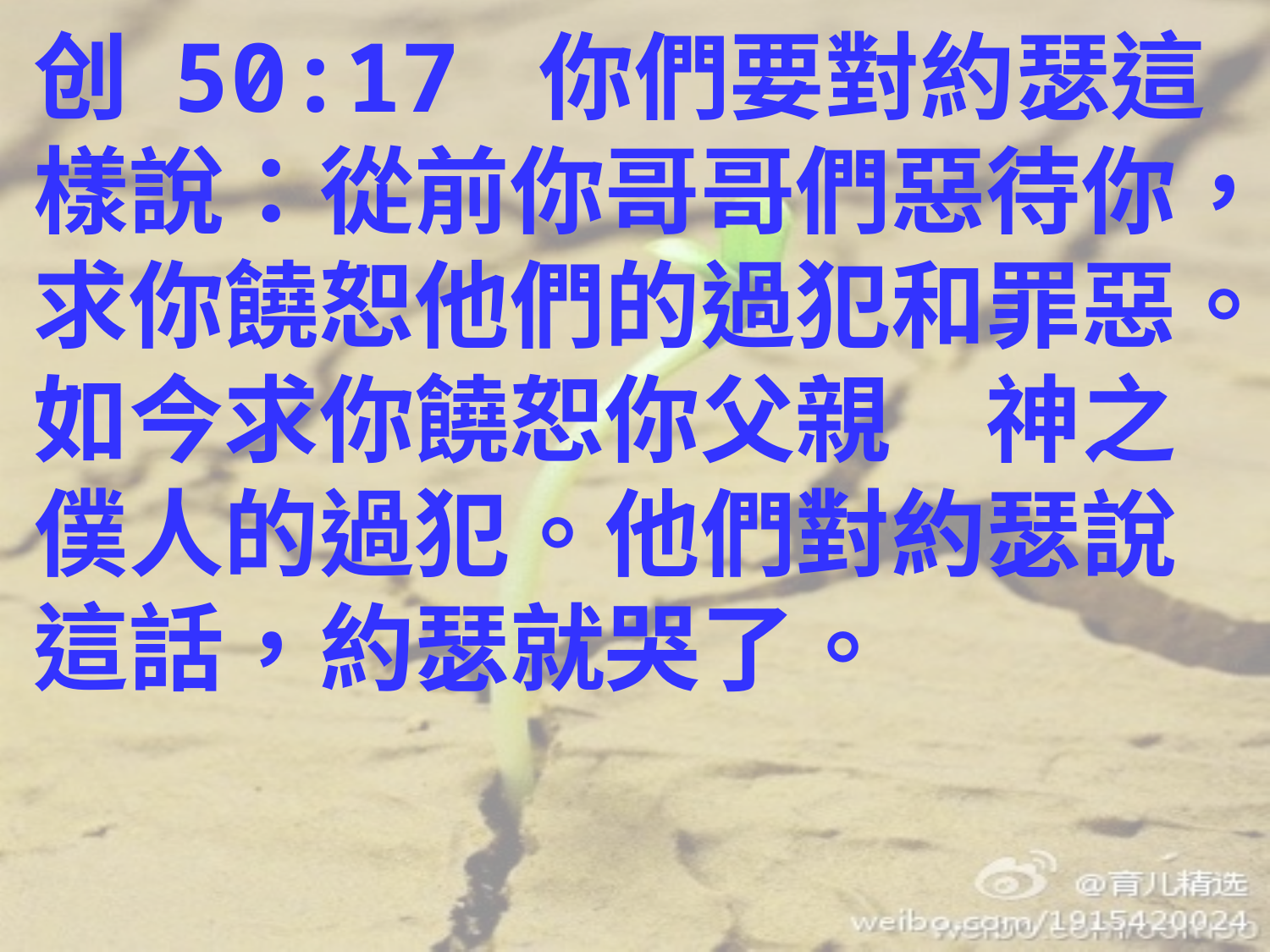

创 50:17 你們要對約瑟這樣說：從前你哥哥們惡待你，求你饒恕他們的過犯和罪惡。如今求你饒恕你父親　神之僕人的過犯。他們對約瑟說這話，約瑟就哭了。